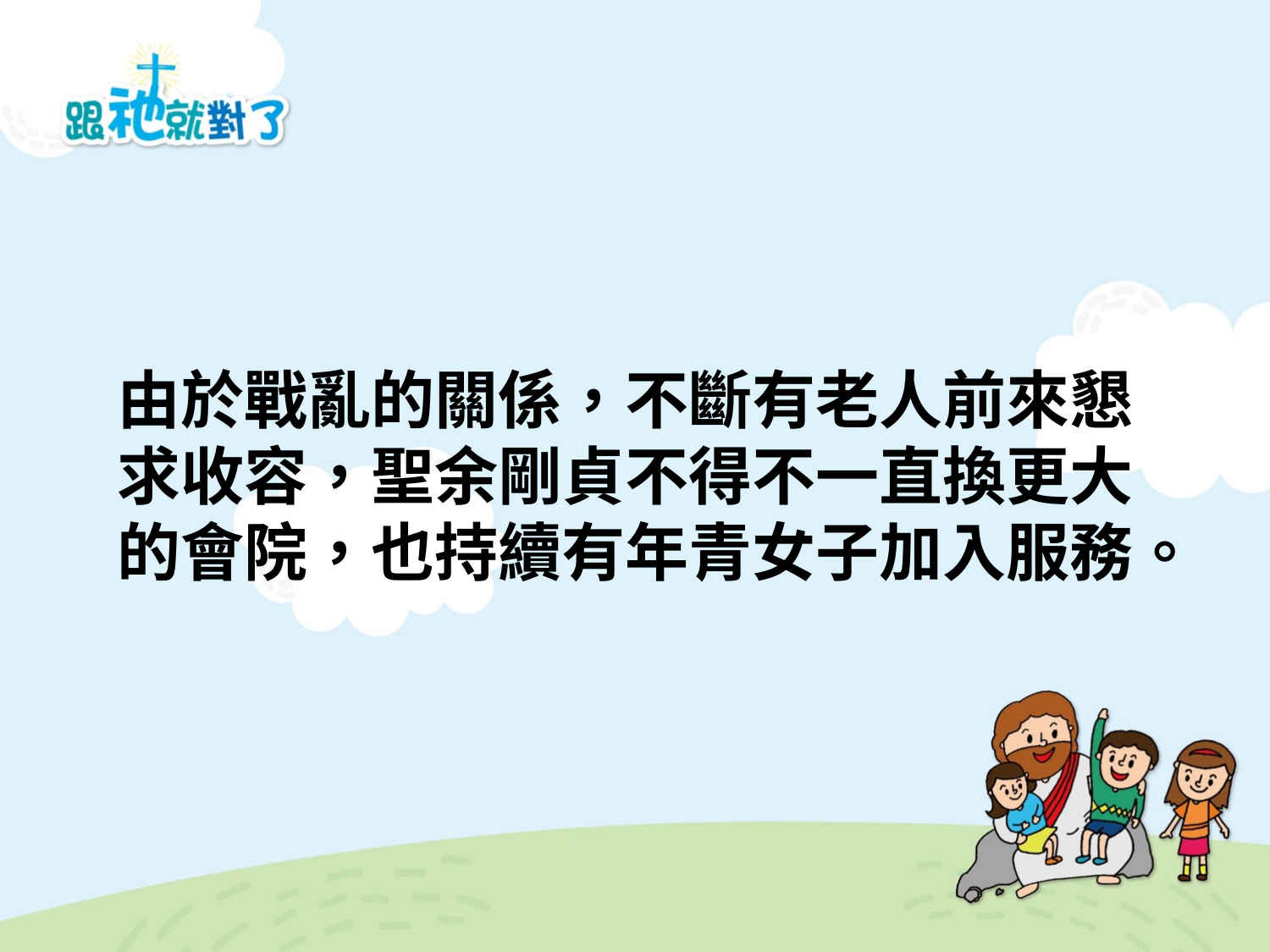

由於戰亂的關係，不斷有老人前來懇求收容，聖余剛貞不得不一直換更大的會院，也持續有年青女子加入服務。